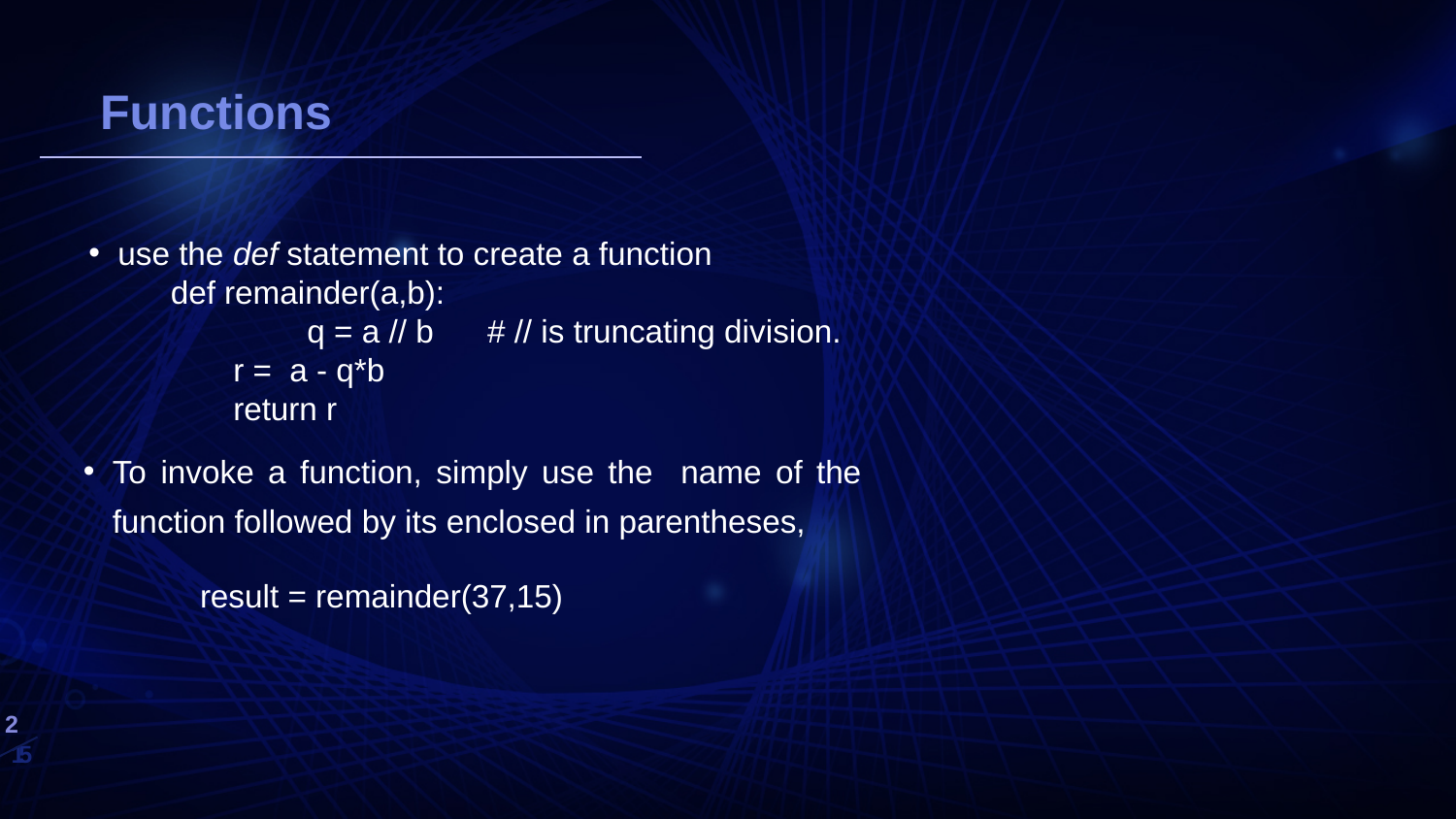

# 생각해보기
Functions
use the def statement to create a function
 def remainder(a,b):
    	q = a // b      # // is truncating division.
        r =  a - q*b
        return r
To invoke a function, simply use the  name of the function followed by its enclosed in parentheses,
             result = remainder(37,15)